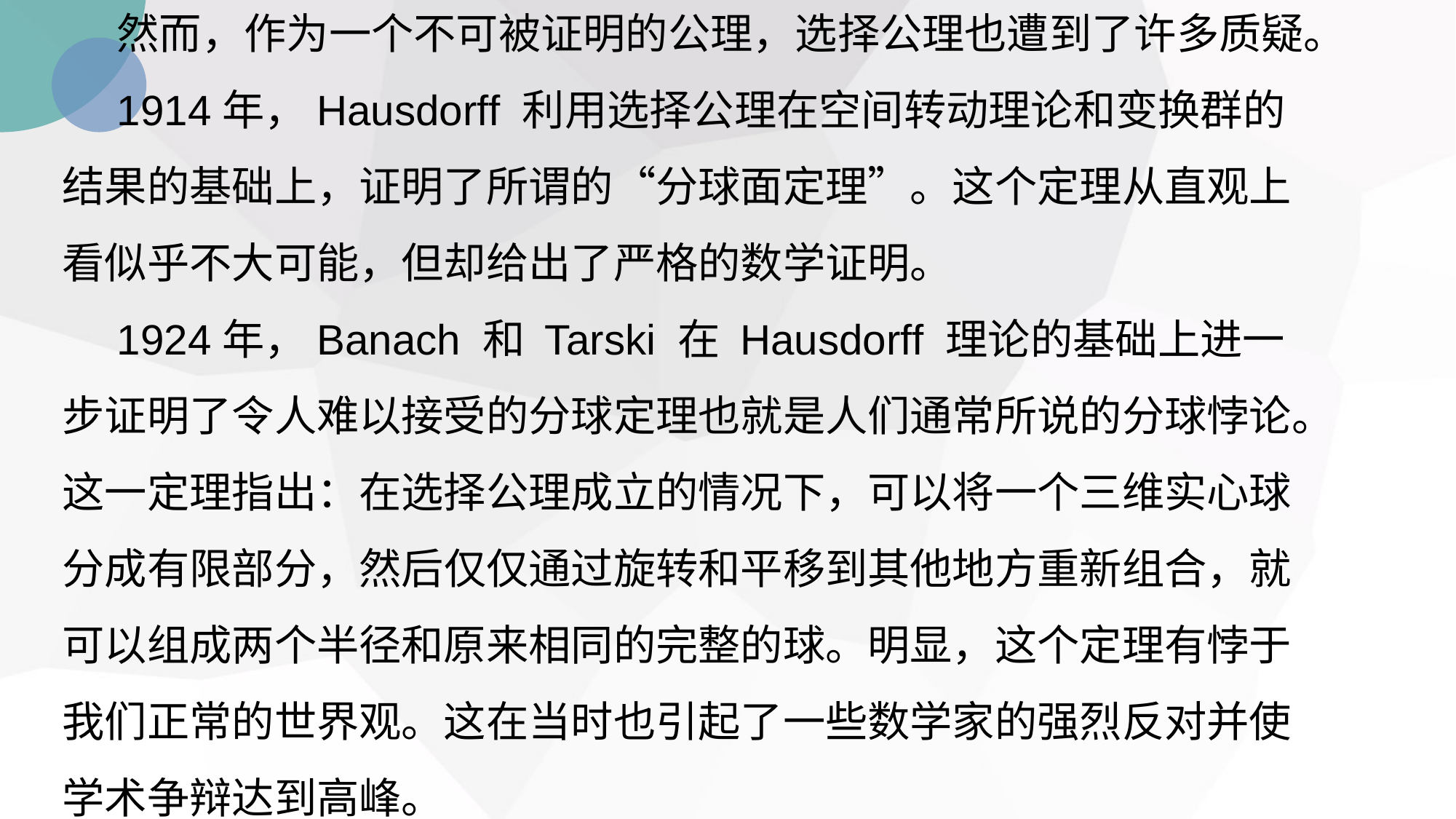

然而，作为一个不可被证明的公理，选择公理也遭到了许多质疑。
1914年，Hausdorff 利用选择公理在空间转动理论和变换群的结果的基础上，证明了所谓的“分球面定理”。这个定理从直观上看似乎不大可能，但却给出了严格的数学证明。
1924年，Banach 和 Tarski 在 Hausdorff 理论的基础上进一步证明了令人难以接受的分球定理也就是人们通常所说的分球悖论。这一定理指出：在选择公理成立的情况下，可以将一个三维实心球分成有限部分，然后仅仅通过旋转和平移到其他地方重新组合，就可以组成两个半径和原来相同的完整的球。明显，这个定理有悖于我们正常的世界观。这在当时也引起了一些数学家的强烈反对并使学术争辩达到高峰。